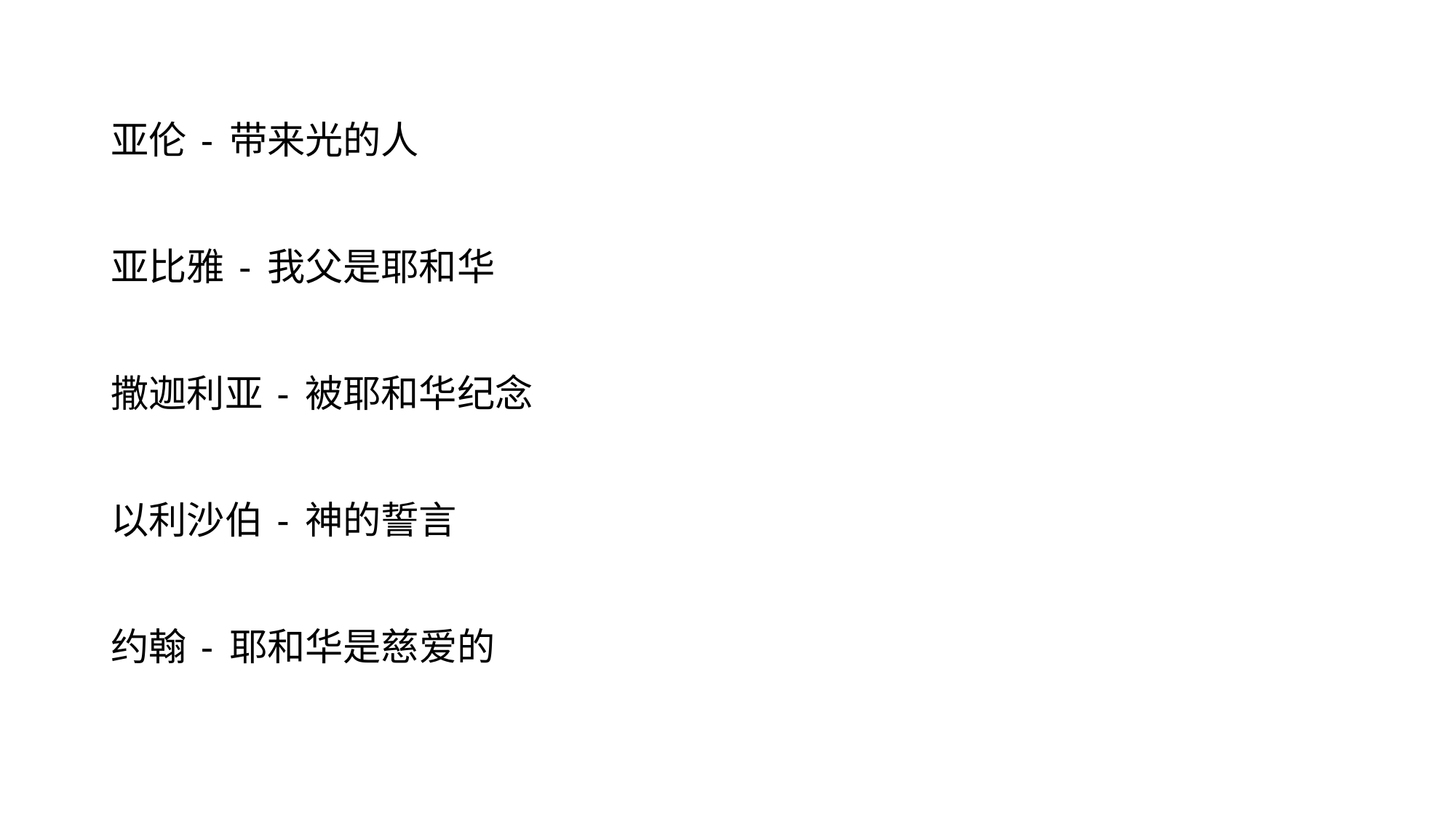

亚伦 - 带来光的人

亚比雅 - 我父是耶和华

撒迦利亚 - 被耶和华纪念

以利沙伯 - 神的誓言

约翰 - 耶和华是慈爱的